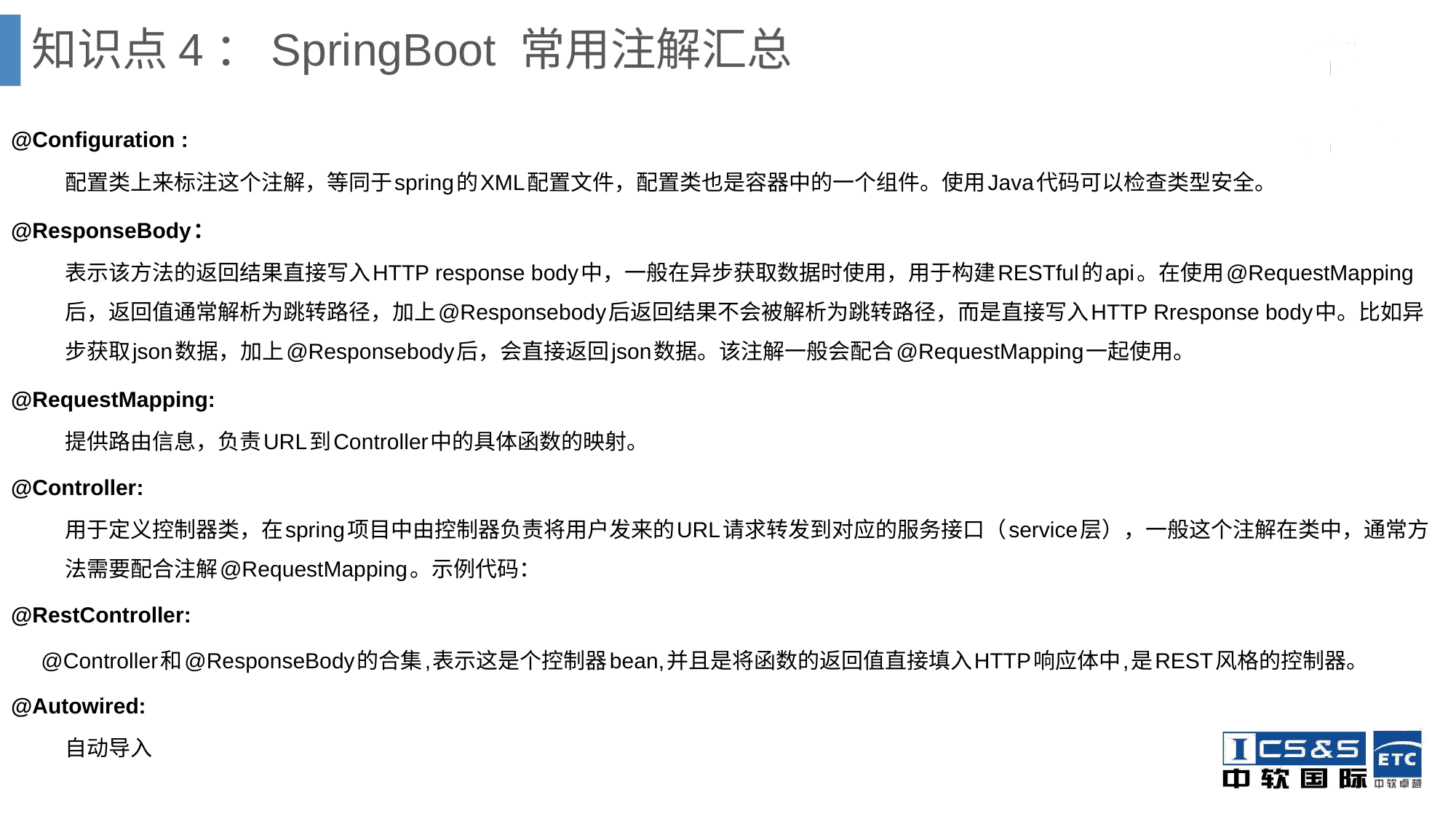

# 知识点4：SpringBoot 常用注解汇总
@Configuration :
配置类上来标注这个注解，等同于spring的XML配置文件，配置类也是容器中的一个组件。使用Java代码可以检查类型安全。
@ResponseBody：
表示该方法的返回结果直接写入HTTP response body中，一般在异步获取数据时使用，用于构建RESTful的api。在使用@RequestMapping后，返回值通常解析为跳转路径，加上@Responsebody后返回结果不会被解析为跳转路径，而是直接写入HTTP Rresponse body中。比如异步获取json数据，加上@Responsebody后，会直接返回json数据。该注解一般会配合@RequestMapping一起使用。
@RequestMapping:
提供路由信息，负责URL到Controller中的具体函数的映射。
@Controller:
用于定义控制器类，在spring项目中由控制器负责将用户发来的URL请求转发到对应的服务接口（service层），一般这个注解在类中，通常方法需要配合注解@RequestMapping。示例代码：
@RestController:
     @Controller和@ResponseBody的合集,表示这是个控制器bean,并且是将函数的返回值直接填入HTTP响应体中,是REST风格的控制器。
@Autowired:
自动导入